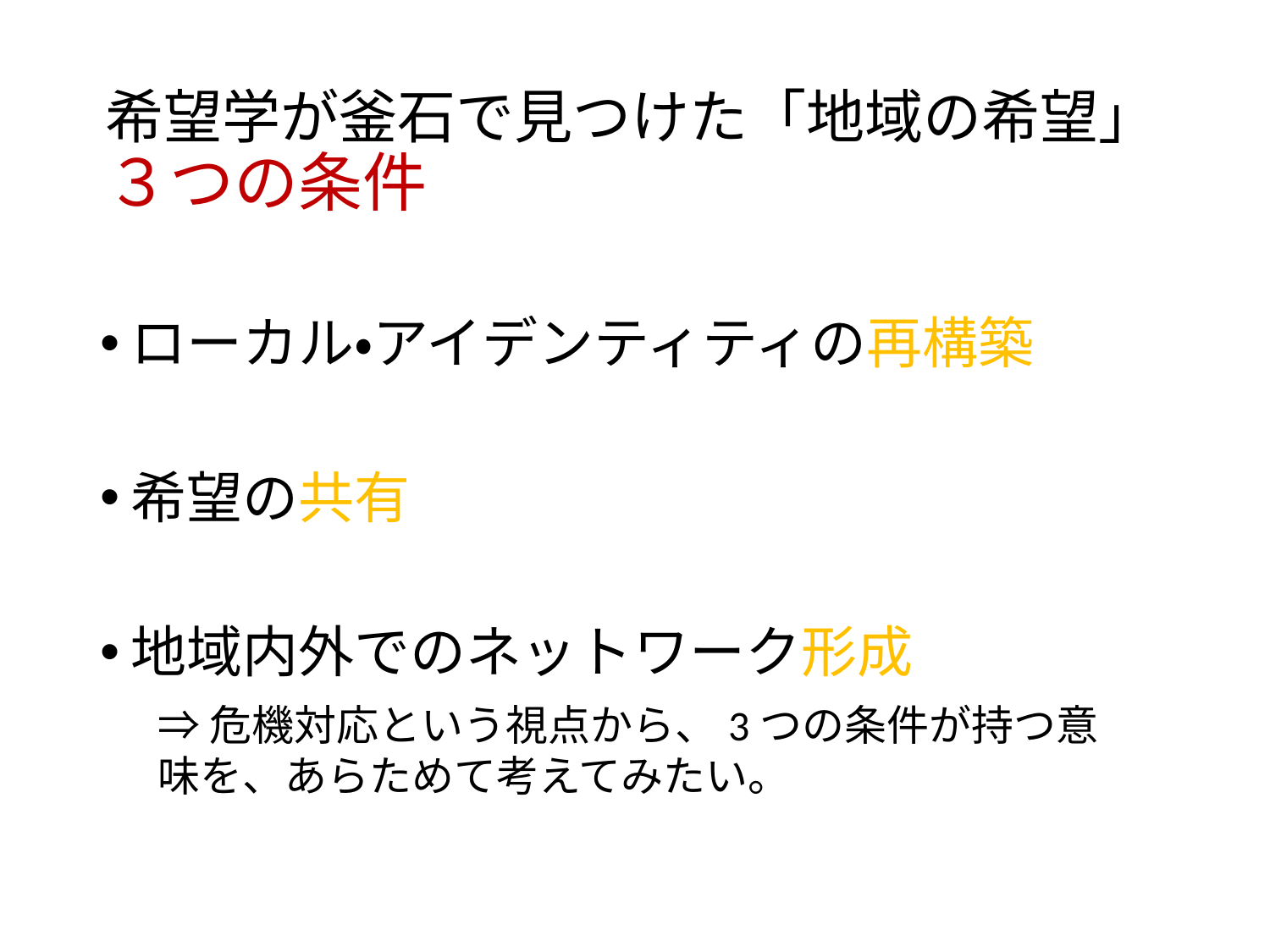

# 希望学が釜石で見つけた「地域の希望」 ３つの条件
ローカル・アイデンティティの再構築

希望の共有

地域内外でのネットワーク形成
⇒危機対応という視点から、3つの条件が持つ意味を、あらためて考えてみたい。